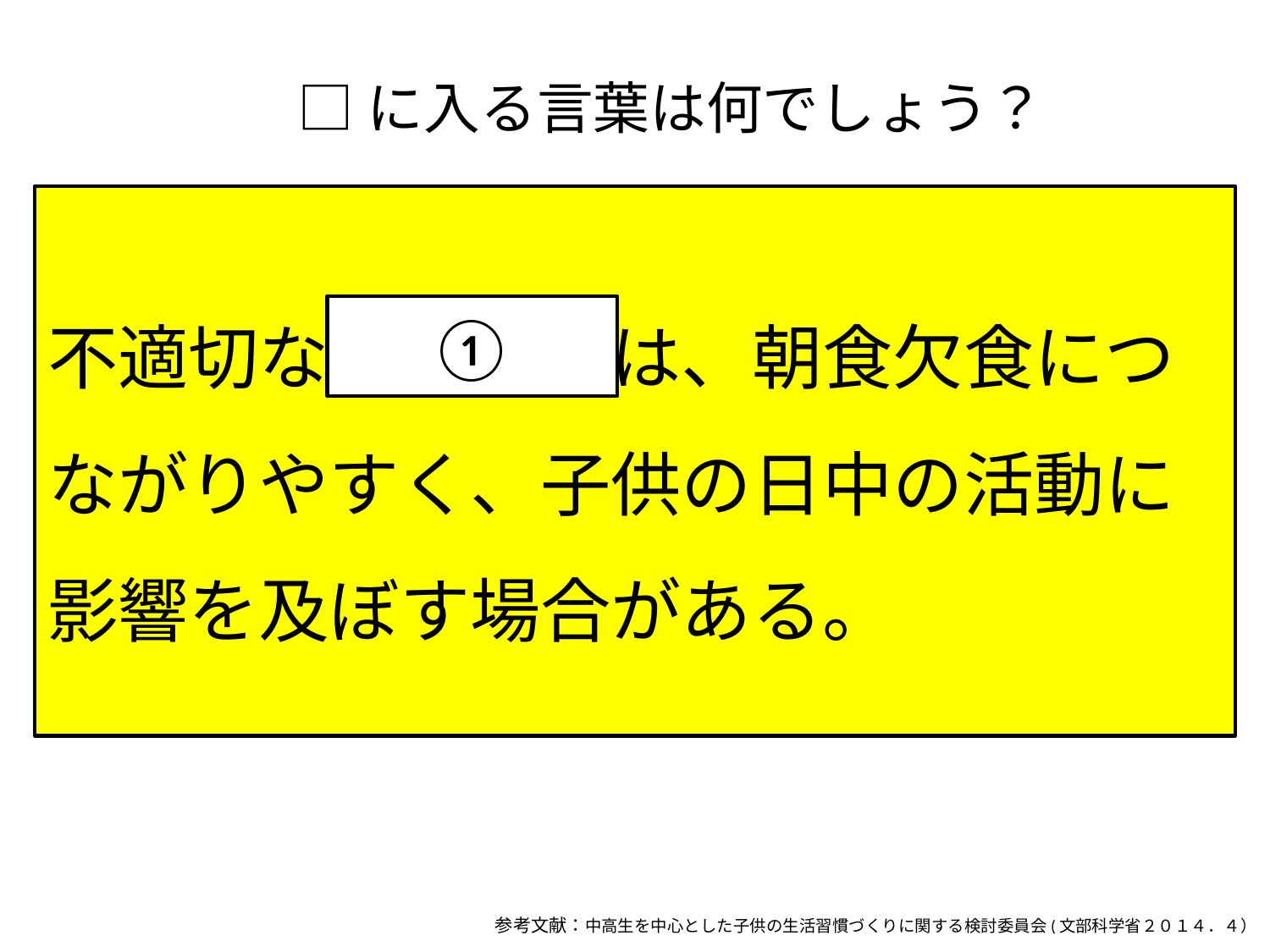

□に入る言葉は何でしょう？
不適切な睡眠習慣は、朝食欠食につながりやすく、子供の日中の活動に影響を及ぼす場合がある。
①
# 参考文献：中高生を中心とした子供の生活習慣づくりに関する検討委員会(文部科学省２０１４．４）